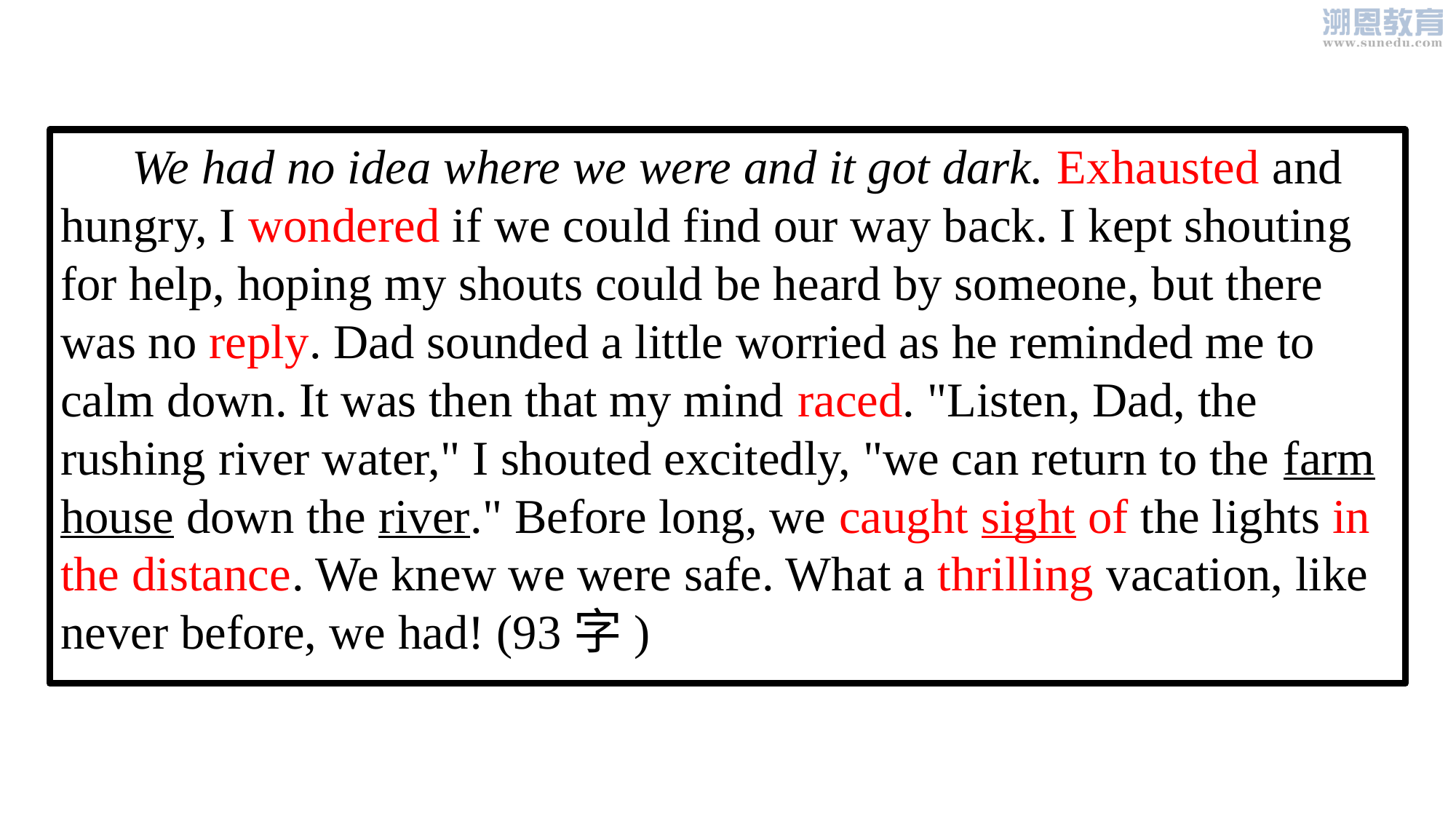

We had no idea where we were and it got dark. Exhausted and hungry, I wondered if we could find our way back. I kept shouting for help, hoping my shouts could be heard by someone, but there was no reply. Dad sounded a little worried as he reminded me to calm down. It was then that my mind raced. "Listen, Dad, the rushing river water," I shouted excitedly, "we can return to the farm house down the river." Before long, we caught sight of the lights in the distance. We knew we were safe. What a thrilling vacation, like never before, we had! (93字)